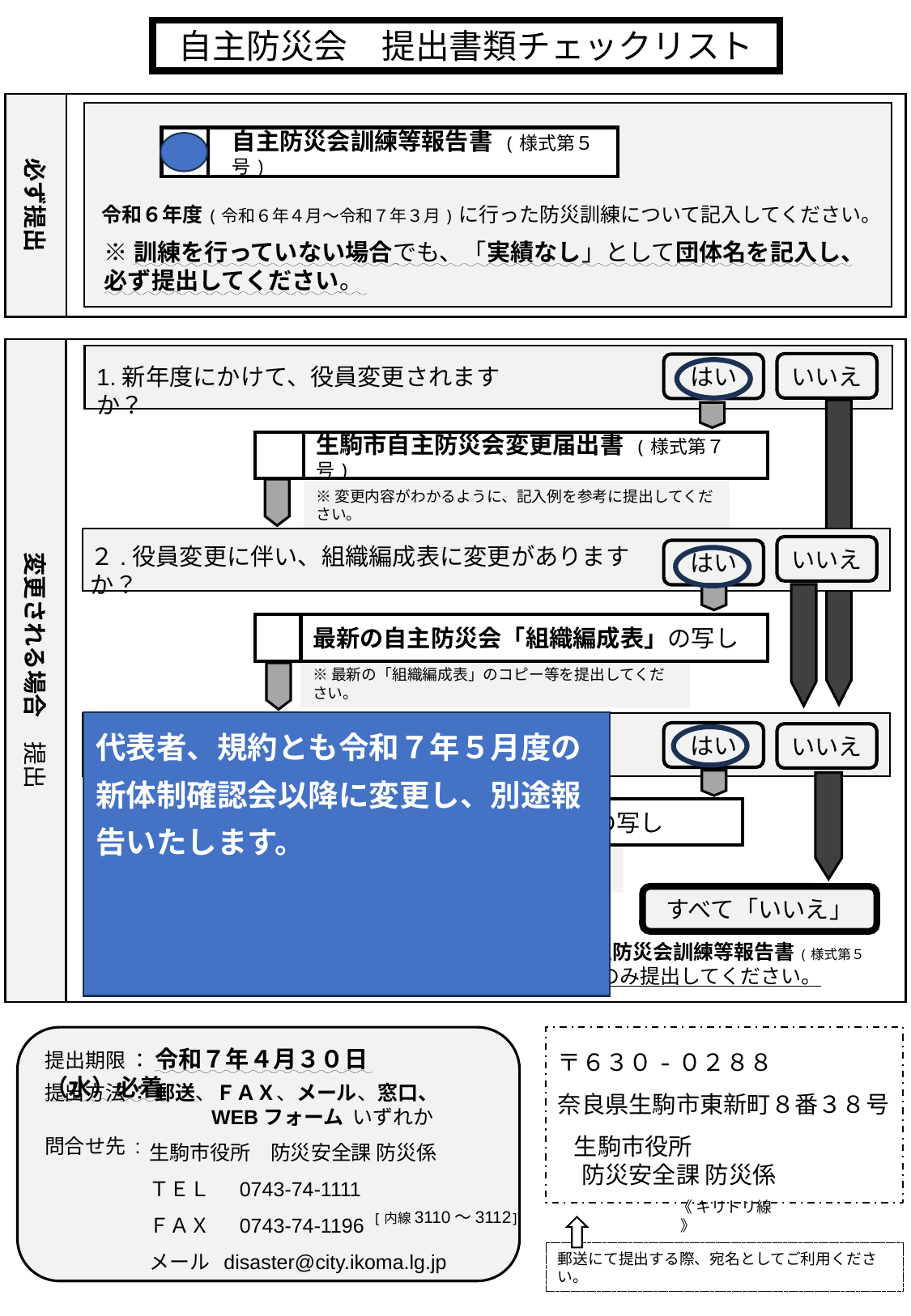

自主防災会　提出書類チェックリスト

必ず提出

自主防災会訓練等報告書 (様式第５号)
令和６年度(令和６年４月～令和７年３月)に行った防災訓練について記入してください。

※訓練を行っていない場合でも、「実績なし」として団体名を記入し、必ず提出してください。

変更される場合　提出

生駒市自主防災会変更届出書 (様式第７号)
※変更内容がわかるように、記入例を参考に提出してください。
いいえ
はい
1.新年度にかけて、役員変更されますか？

２.役員変更に伴い、組織編成表に変更がありますか？
いいえ
はい

最新の自主防災会「組織編成表」の写し

※最新の「組織編成表」のコピー等を提出してください。

代表者、規約とも令和７年５月度の新体制確認会以降に変更し、別途報告いたします。

3.自主防災会の会則に変更がありますか？
はい
いいえ

最新の自主防災会「会則」の写し

※最新の「会則」のコピー等を提出してください。
すべて「いいえ」
自主防災会訓練等報告書(様式第５号)のみ提出してください。

提出期限 ： 令和７年４月３０日（水）必着
提出方法 ： 郵送、ＦＡＸ、メール、窓口、
　　　　　　　　WEBフォーム  いずれか
生駒市役所　防災安全課 防災係
ＴＥＬ　 0743-74-1111
ＦＡＸ　 0743-74-1196
メール  disaster@city.ikoma.lg.jp
問合せ先 :
〒６３０-０２８８
奈良県生駒市東新町８番３８号
  生駒市役所
　防災安全課 防災係

《 キリトリ線 》
　[内線3110～3112]

郵送にて提出する際、宛名としてご利用ください。